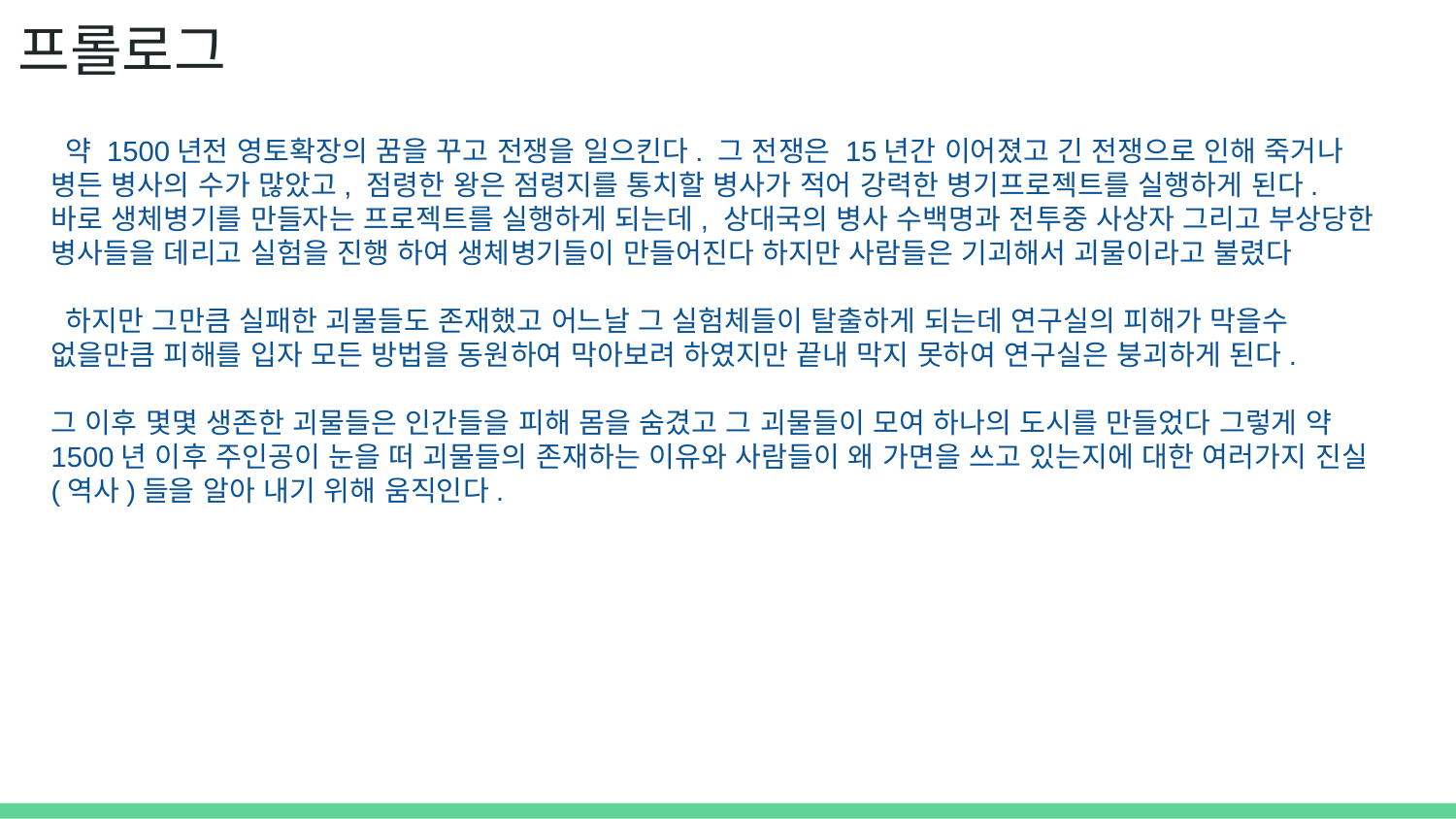

# 프롤로그
 약 1500년전 영토확장의 꿈을 꾸고 전쟁을 일으킨다. 그 전쟁은 15년간 이어졌고 긴 전쟁으로 인해 죽거나 병든 병사의 수가 많았고, 점령한 왕은 점령지를 통치할 병사가 적어 강력한 병기프로젝트를 실행하게 된다.   바로 생체병기를 만들자는 프로젝트를 실행하게 되는데, 상대국의 병사 수백명과 전투중 사상자 그리고 부상당한 병사들을 데리고 실험을 진행 하여 생체병기들이 만들어진다 하지만 사람들은 기괴해서 괴물이라고 불렸다

 하지만 그만큼 실패한 괴물들도 존재했고 어느날 그 실험체들이 탈출하게 되는데 연구실의 피해가 막을수 없을만큼 피해를 입자 모든 방법을 동원하여 막아보려 하였지만 끝내 막지 못하여 연구실은 붕괴하게 된다.

그 이후 몇몇 생존한 괴물들은 인간들을 피해 몸을 숨겼고 그 괴물들이 모여 하나의 도시를 만들었다 그렇게 약 1500년 이후 주인공이 눈을 떠 괴물들의 존재하는 이유와 사람들이 왜 가면을 쓰고 있는지에 대한 여러가지 진실(역사)들을 알아 내기 위해 움직인다.